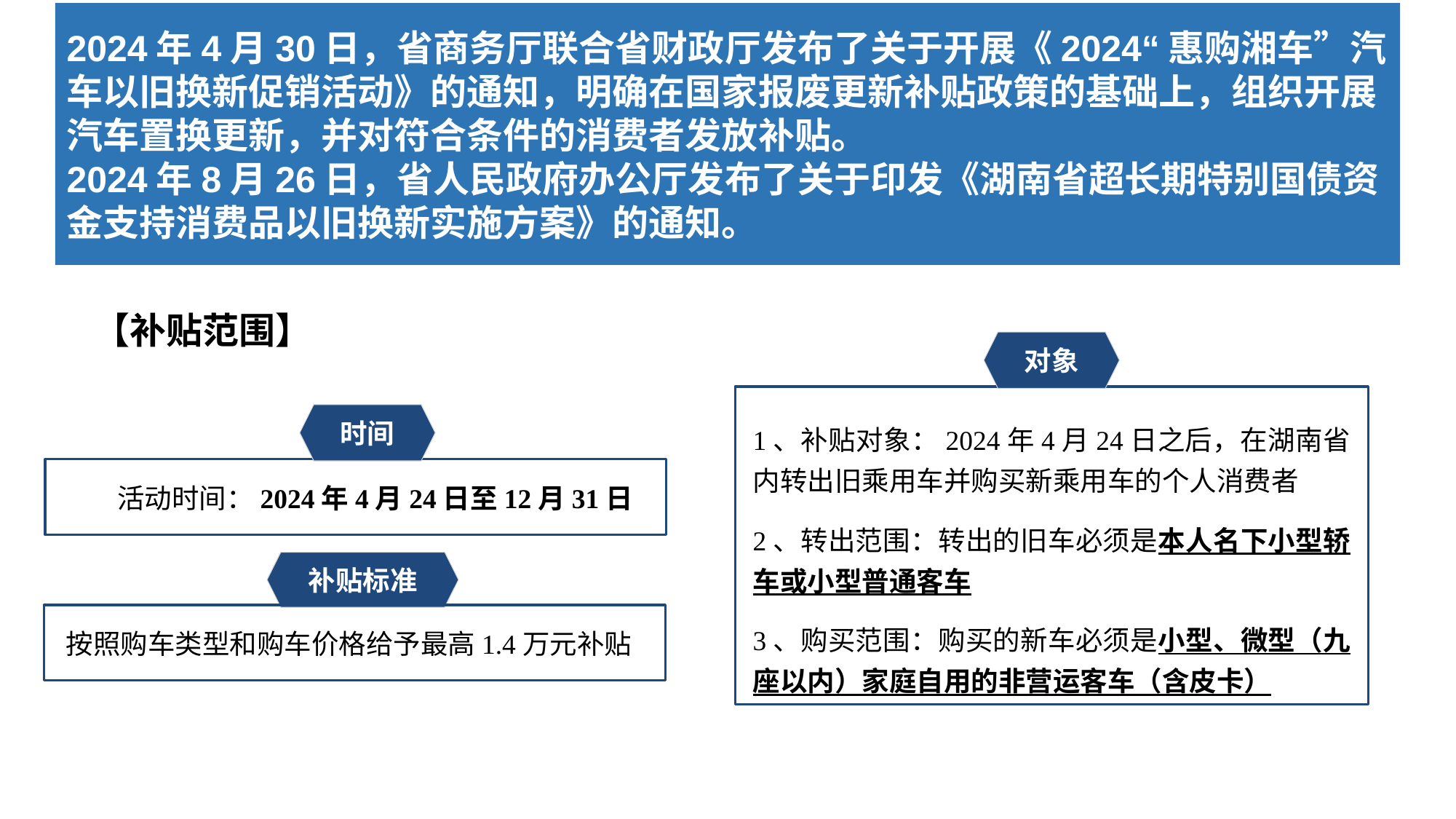

# 2024年4月30日，省商务厅联合省财政厅发布了关于开展《2024“惠购湘车”汽车以旧换新促销活动》的通知，明确在国家报废更新补贴政策的基础上，组织开展汽车置换更新，并对符合条件的消费者发放补贴。 2024年8月26日，省人民政府办公厅发布了关于印发《湖南省超长期特别国债资金支持消费品以旧换新实施方案》的通知。
 【补贴范围】
对象

时间
1、补贴对象：2024年4月24日之后，在湖南省内转出旧乘用车并购买新乘用车的个人消费者
2、转出范围：转出的旧车必须是本人名下小型轿车或小型普通客车
3、购买范围：购买的新车必须是小型、微型（九座以内）家庭自用的非营运客车（含皮卡）

活动时间：2024年4月24日至12月31日

补贴标准

按照购车类型和购车价格给予最高1.4万元补贴